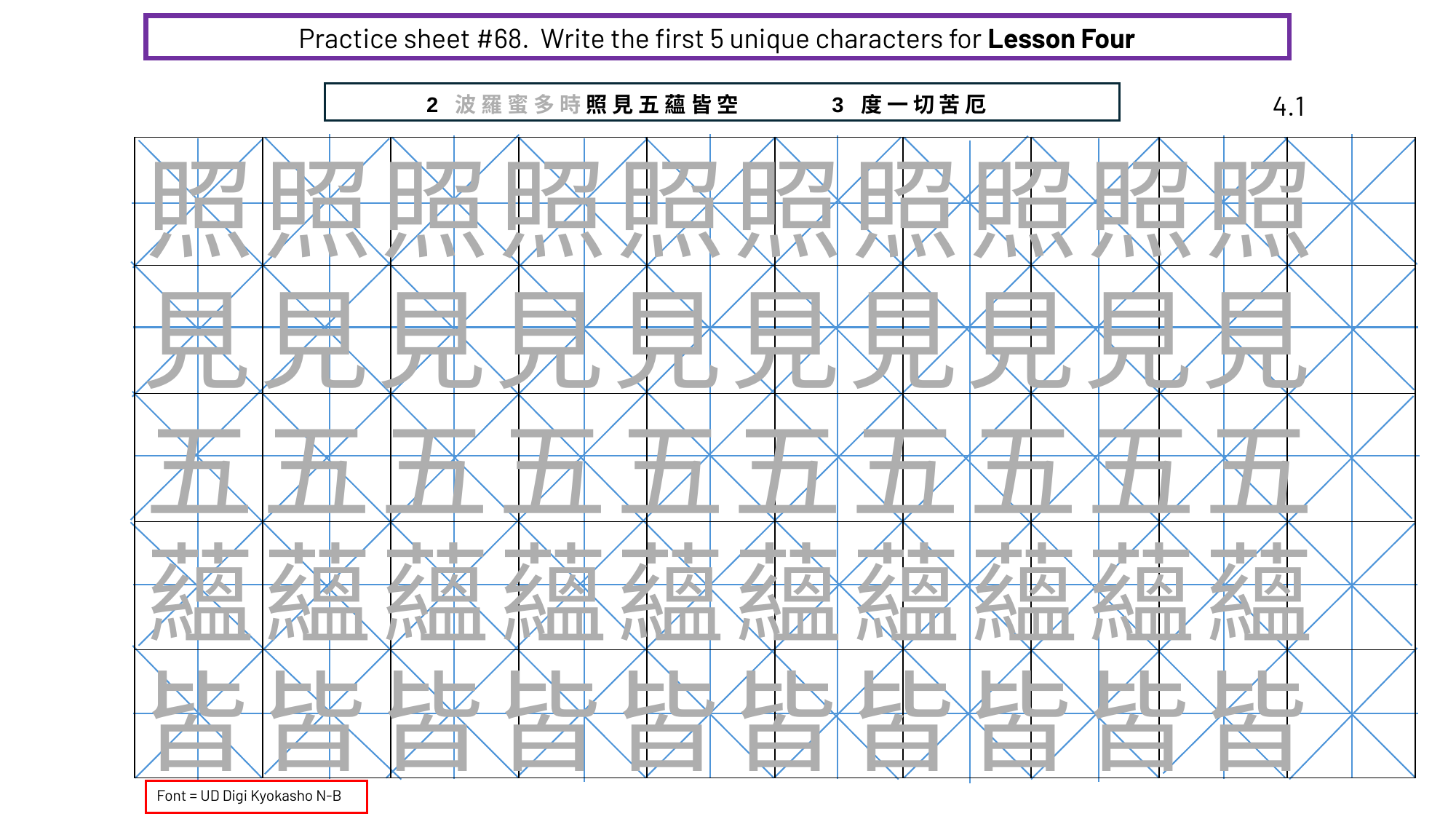

Practice sheet #68.  Write the first 5 unique characters for Lesson Four

4.1
		2  波 羅 蜜 多 時 照 見 五 蘊 皆 空                  3  度 一 切 苦 厄
照 照 照 照 照 照 照 照 照 照
|  |  |  |  |  |  |  |  |  |  |
| --- | --- | --- | --- | --- | --- | --- | --- | --- | --- |
|  |  |  |  |  |  |  |  |  |  |
|  |  |  |  |  |  |  |  |  |  |
|  |  |  |  |  |  |  |  |  |  |
|  |  |  |  |  |  |  |  |  |  |

見 見 見 見 見 見 見 見 見 見
五 五 五 五 五 五 五 五 五 五
蘊 蘊 蘊 蘊 蘊 蘊 蘊 蘊 蘊 蘊
皆 皆 皆 皆 皆 皆 皆 皆 皆 皆
Font = UD Digi Kyokasho N-B